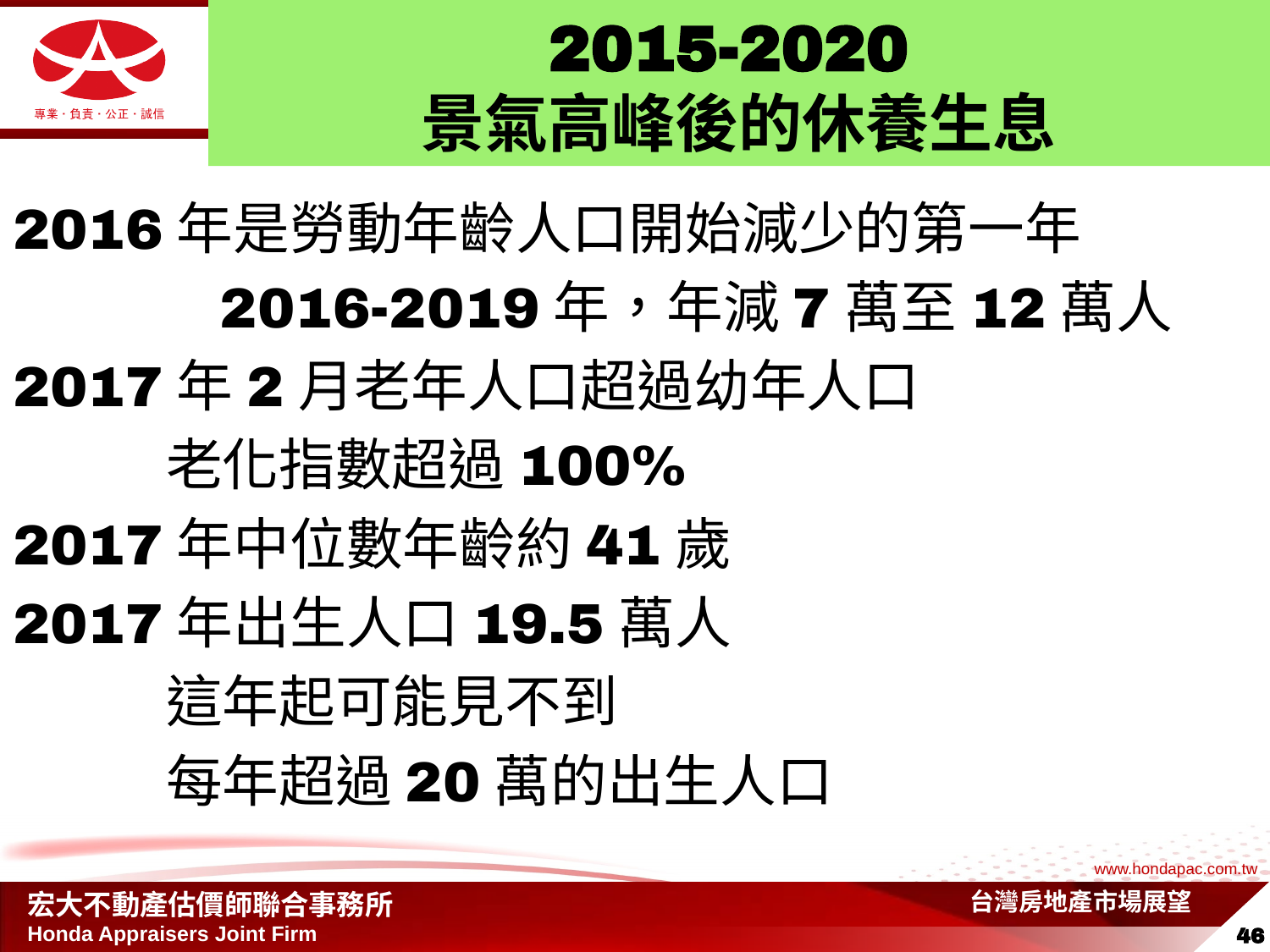

# 2015-2020 景氣高峰後的休養生息
2016年是勞動年齡人口開始減少的第一年
           2016-2019年，年減7萬至12萬人
2017年2月老年人口超過幼年人口
           老化指數超過100%
2017年中位數年齡約41歲
2017年出生人口19.5萬人
           這年起可能見不到
           每年超過20萬的出生人口

台灣房地產市場展望
46